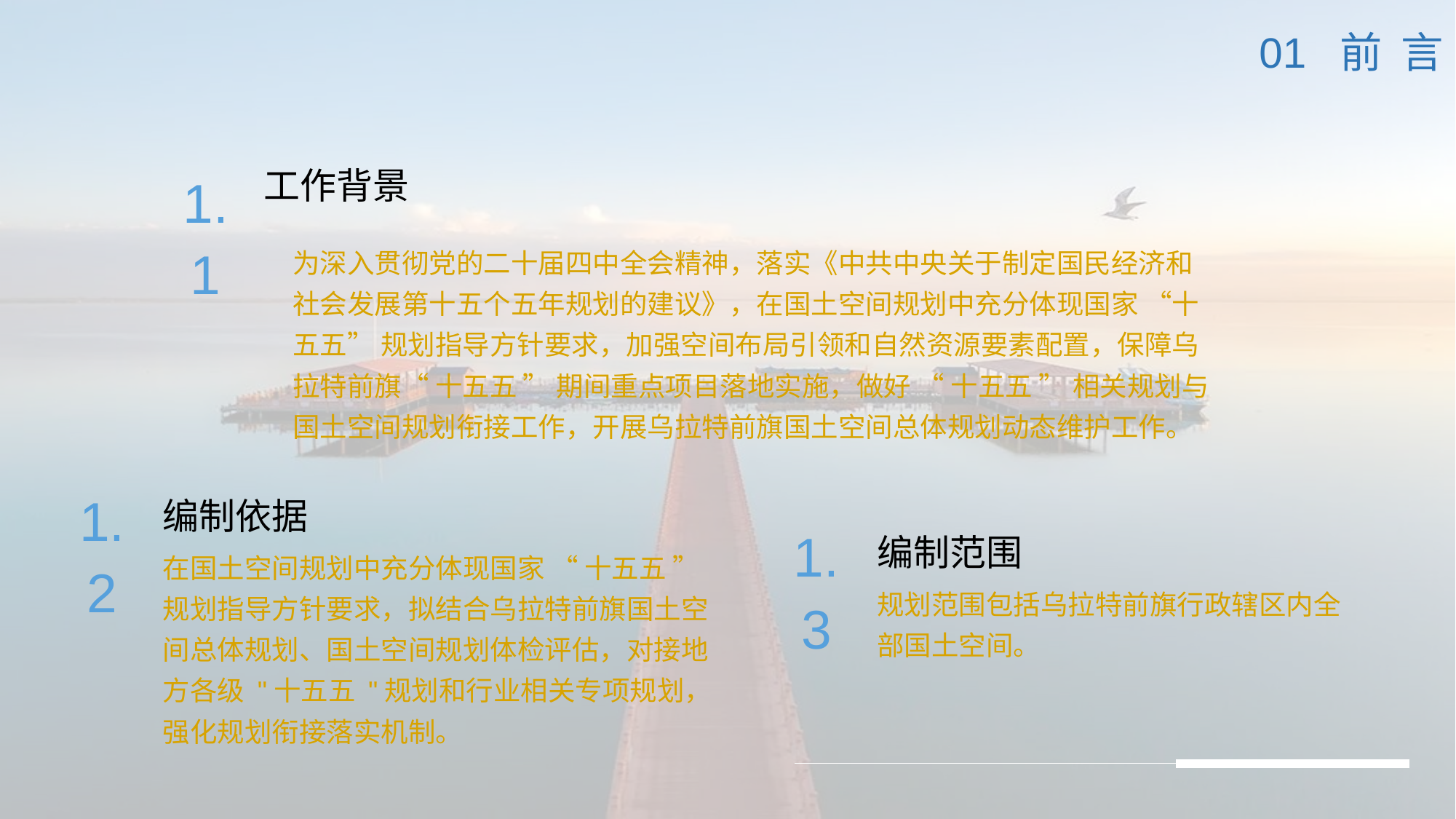

01  前  言
工作背景
1.1
为深入贯彻党的二十届四中全会精神，落实《中共中央关于制定国民经济和社会发展第十五个五年规划的建议》，在国土空间规划中充分体现国家 “十五五” 规划指导方针要求，加强空间布局引领和自然资源要素配置，保障乌拉特前旗“ 十五五 ” 期间重点项目落地实施，做好 “ 十五五 ” 相关规划与国土空间规划衔接工作，开展乌拉特前旗国土空间总体规划动态维护工作。

编制依据
1.2
编制范围
在国土空间规划中充分体现国家 “ 十五五 ” 规划指导方针要求，拟结合乌拉特前旗国土空间总体规划、国土空间规划体检评估，对接地方各级 "十五五 "规划和行业相关专项规划，强化规划衔接落实机制。
1.3
规划范围包括乌拉特前旗行政辖区内全部国土空间。